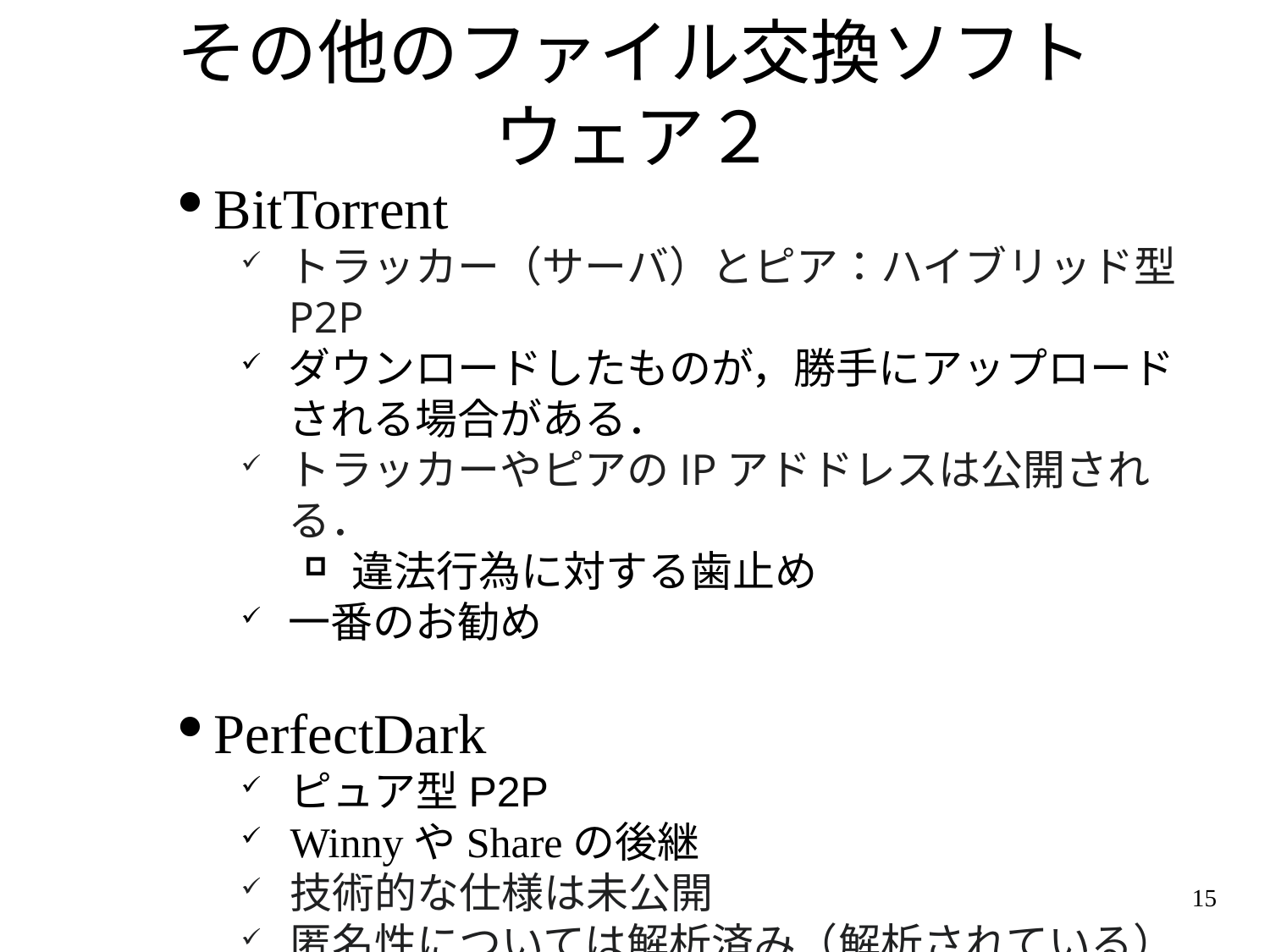

# その他のファイル交換ソフトウェア２
BitTorrent
トラッカー（サーバ）とピア：ハイブリッド型P2P
ダウンロードしたものが，勝手にアップロードされる場合がある．
トラッカーやピアのIPアドドレスは公開される．
違法行為に対する歯止め
一番のお勧め

PerfectDark
ピュア型P2P
WinnyやShareの後継
技術的な仕様は未公開
匿名性については解析済み（解析されている）

15